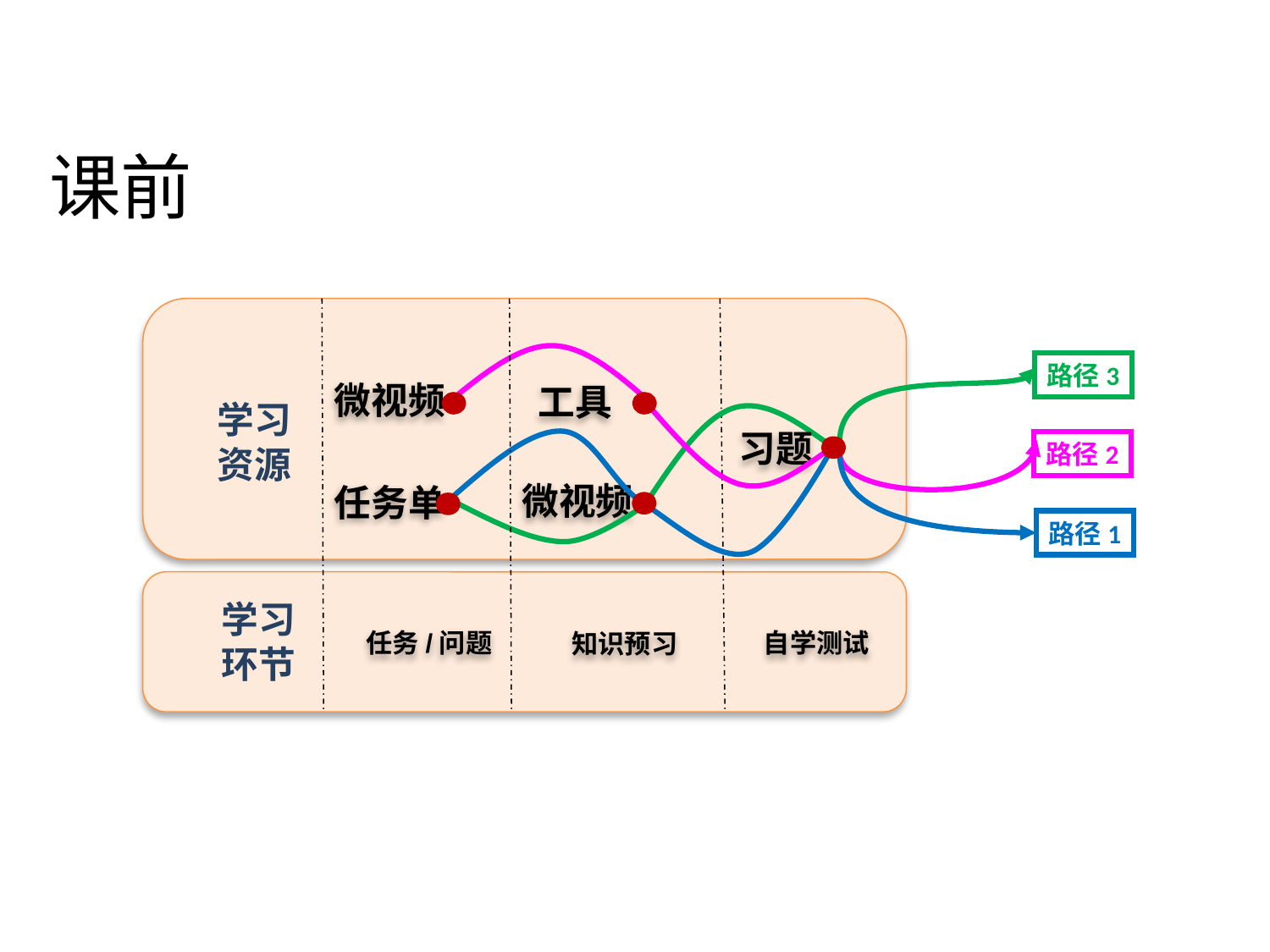

课前

路径3
微视频
工具
学习
资源

习题

路径2

微视频
任务单

路径1

学习
环节
任务/问题
自学测试
知识预习